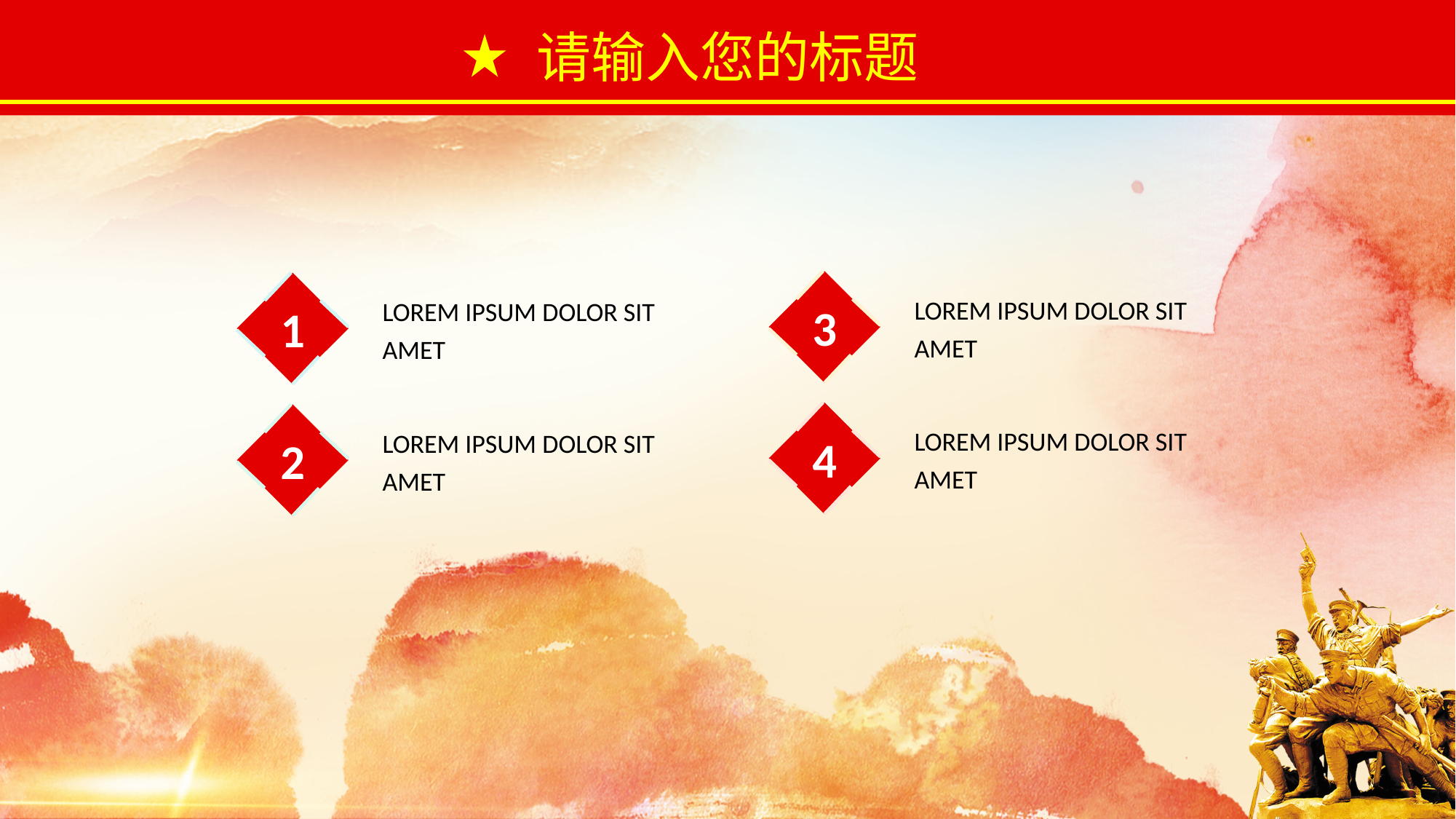

请输入您的标题

3
LOREM IPSUM DOLOR SIT AMET
1
LOREM IPSUM DOLOR SIT AMET
4
LOREM IPSUM DOLOR SIT AMET
2
LOREM IPSUM DOLOR SIT AMET